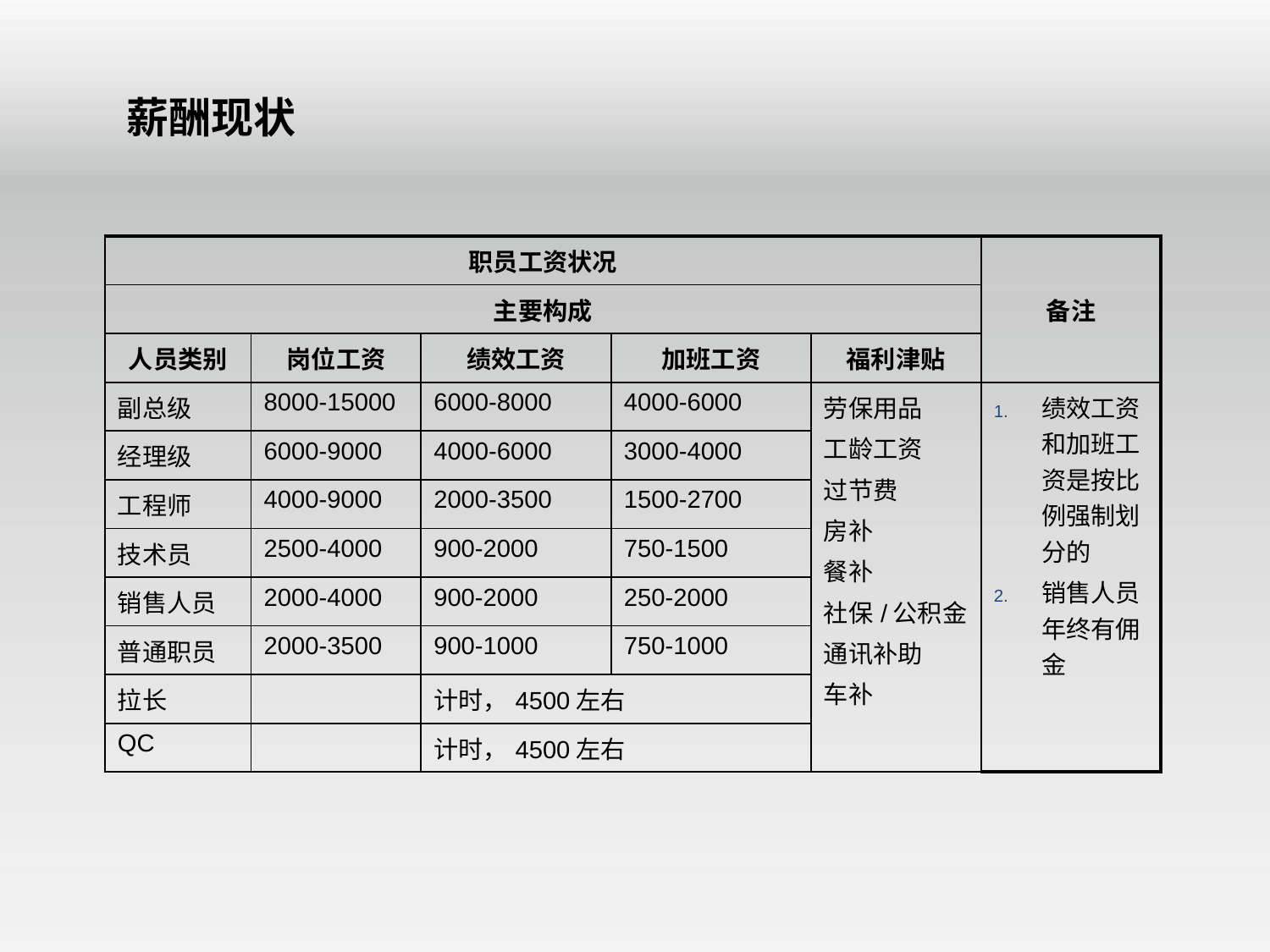

# 薪酬现状
| 职员工资状况 |  |  |  |  | 备注 |
| --- | --- | --- | --- | --- | --- |
| 主要构成 |  |  |  |  |  |
| 人员类别 | 岗位工资 | 绩效工资 | 加班工资 | 福利津贴 |  |
| 副总级 | 8000-15000 | 6000-8000 | 4000-6000 | 劳保用品 工龄工资 过节费 房补 餐补 社保/公积金 通讯补助 车补 | 绩效工资和加班工资是按比例强制划分的 销售人员年终有佣金 |
| 经理级 | 6000-9000 | 4000-6000 | 3000-4000 |  |  |
| 工程师 | 4000-9000 | 2000-3500 | 1500-2700 |  |  |
| 技术员 | 2500-4000 | 900-2000 | 750-1500 |  |  |
| 销售人员 | 2000-4000 | 900-2000 | 250-2000 |  |  |
| 普通职员 | 2000-3500 | 900-1000 | 750-1000 |  |  |
| 拉长 |  | 计时，4500左右 |  |  |  |
| QC |  | 计时，4500左右 |  |  |  |